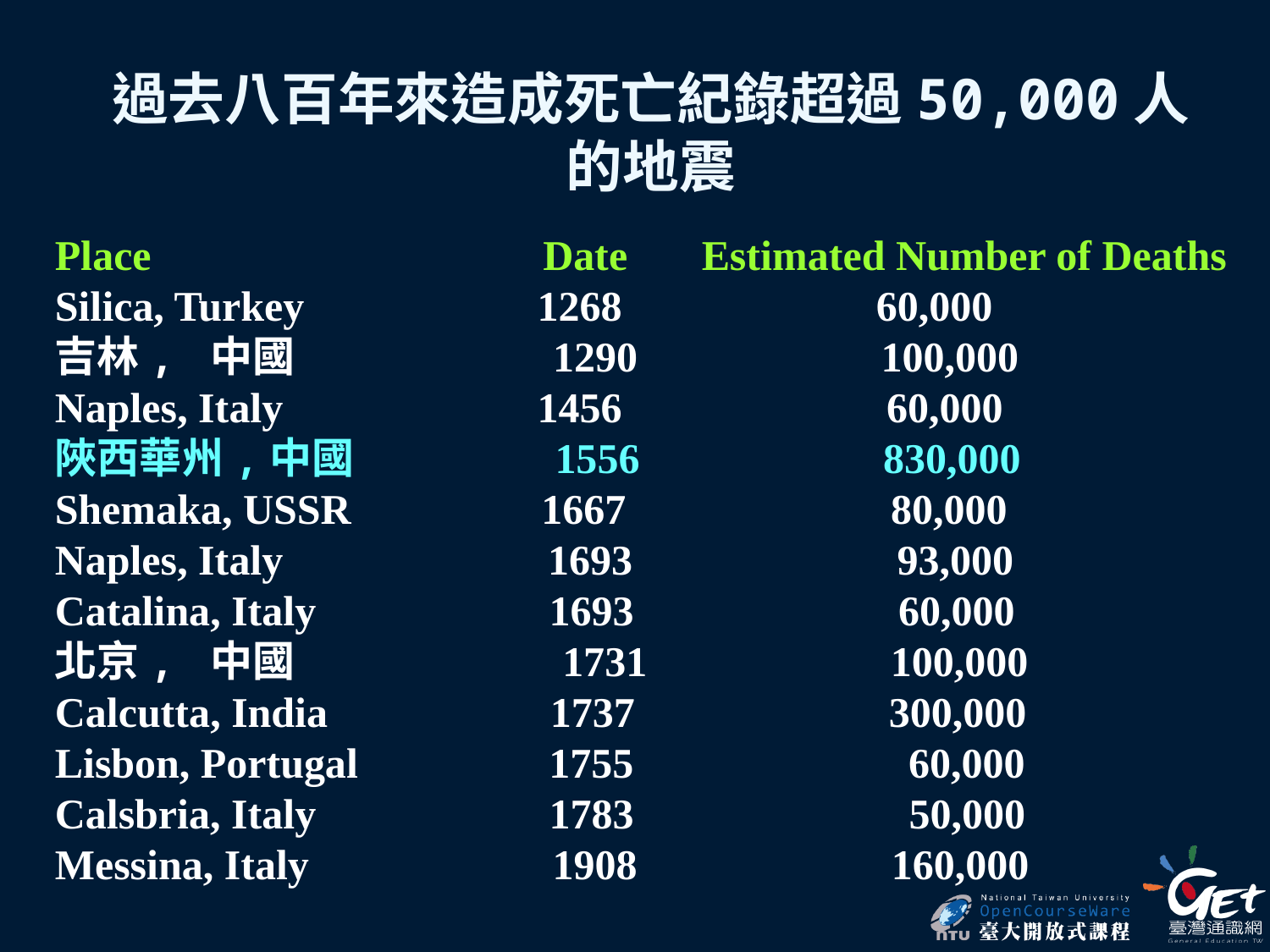

過去八百年來造成死亡紀錄超過50,000人的地震
Place                                     Date       Estimated Number of Deaths
Silica, Turkey                      1268                        60,000
吉林, 中國                          1290                       100,000
Naples, Italy                        1456                         60,000
陜西華州,中國                    1556                       830,000
Shemaka, USSR                  1667                         80,000
Naples, Italy                         1693                         93,000
Catalina, Italy                      1693                         60,000
北京, 中國                           1731                       100,000
Calcutta, India                     1737                        300,000
Lisbon, Portugal                  1755                          60,000
Calsbria, Italy                      1783                          50,000
Messina, Italy                       1908                        160,000